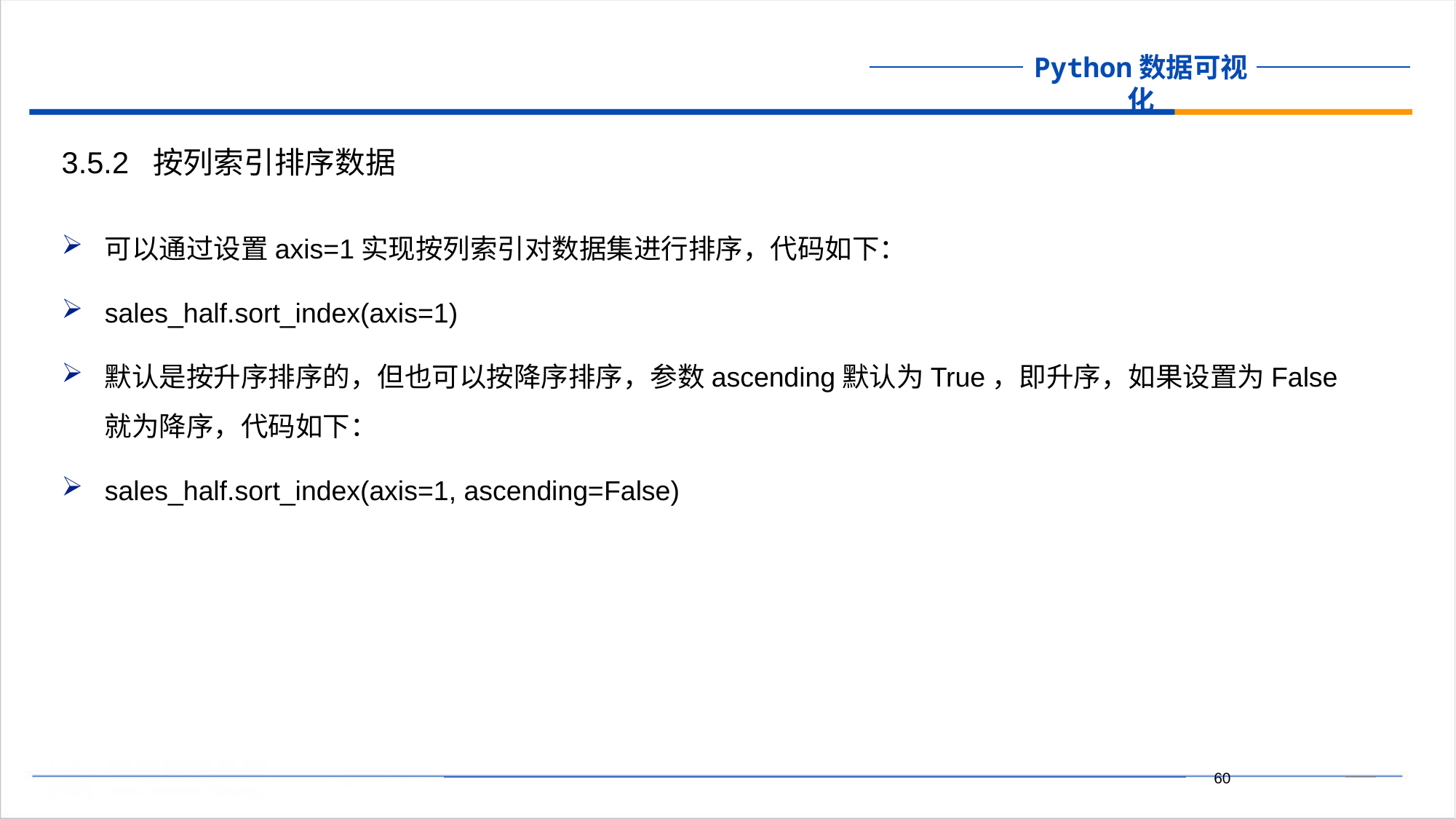

3.5.2  按列索引排序数据
可以通过设置axis=1实现按列索引对数据集进行排序，代码如下：
sales_half.sort_index(axis=1)
默认是按升序排序的，但也可以按降序排序，参数ascending默认为True，即升序，如果设置为False就为降序，代码如下：
sales_half.sort_index(axis=1, ascending=False)